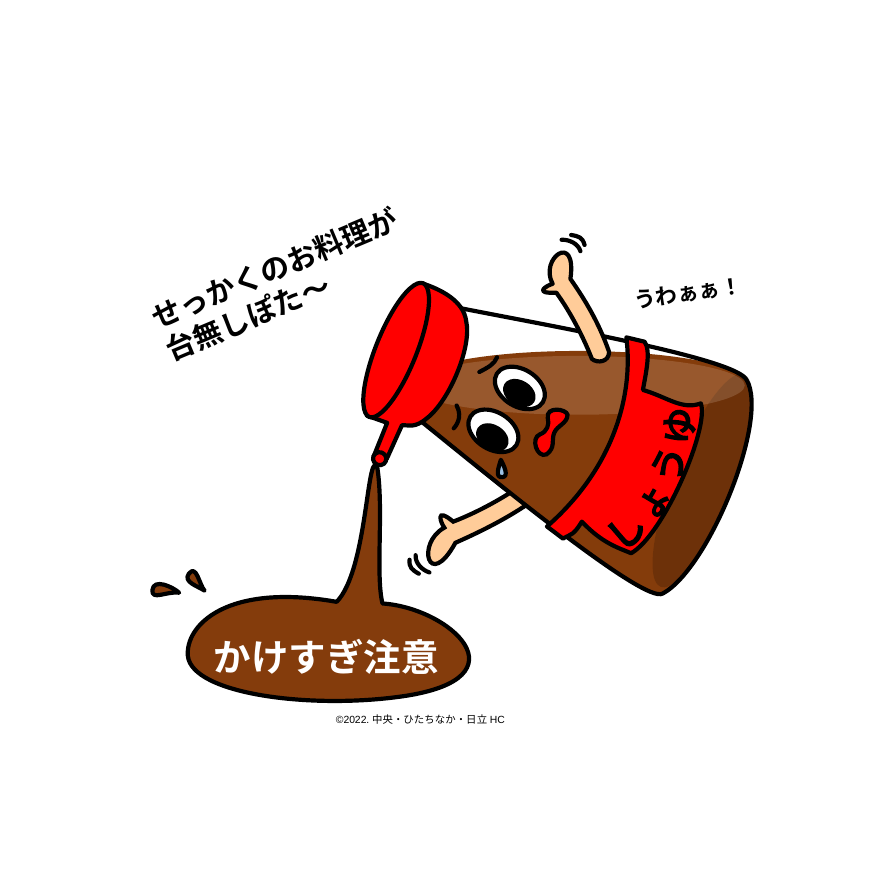

しょうゆ

せっかくのお料理が
台無しぽた～

うわぁぁ！

かけすぎ注意
©2022.中央・ひたちなか・日立HC